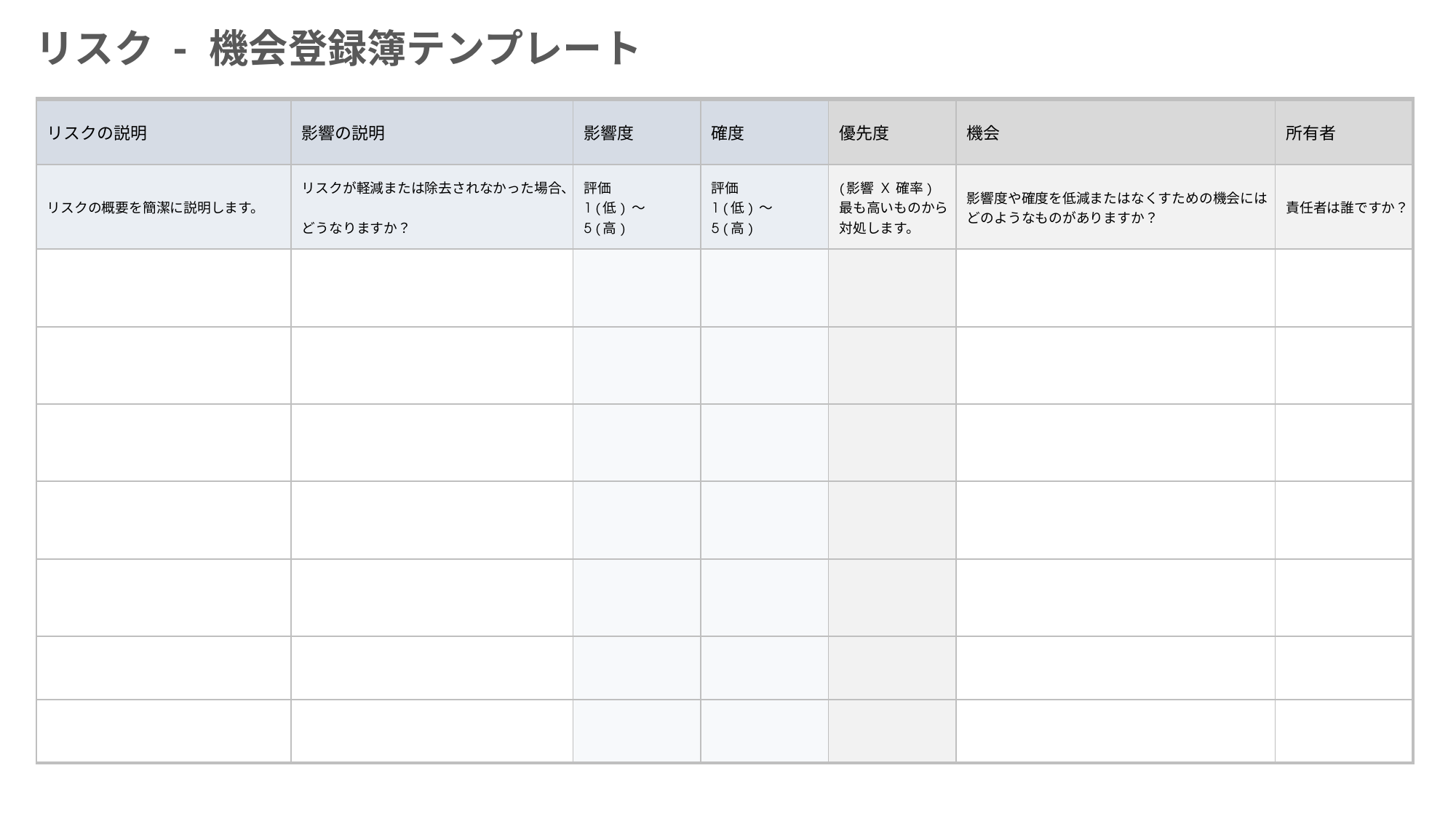

リスク - 機会登録簿テンプレート
| リスクの説明 | 影響の説明 | 影響度 | 確度 | 優先度 | 機会 | 所有者 |
| --- | --- | --- | --- | --- | --- | --- |
| リスクの概要を簡潔に説明します。 | リスクが軽減または除去されなかった場合、 どうなりますか？ | 評価 1 (低) ～ 5 (高) | 評価 1 (低) ～ 5 (高) | (影響 X 確率) 最も高いものから 対処します。 | 影響度や確度を低減またはなくすための機会にはどのようなものがありますか？ | 責任者は誰ですか？ |
|  |  |  |  |  |  |  |
|  |  |  |  |  |  |  |
|  |  |  |  |  |  |  |
|  |  |  |  |  |  |  |
|  |  |  |  |  |  |  |
|  |  |  |  |  |  |  |
|  |  |  |  |  |  |  |